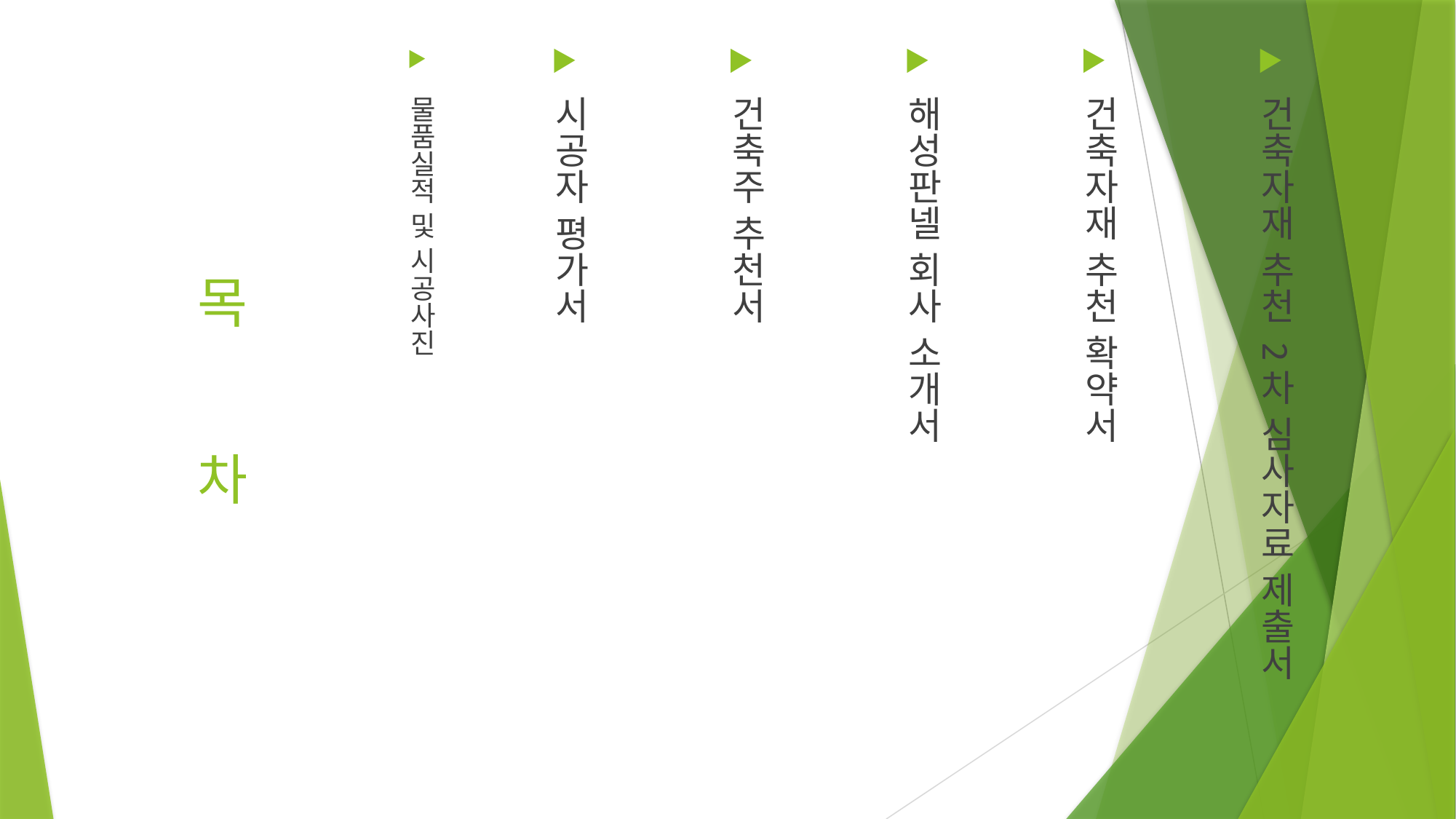

# 목        차
건축자재 추천 2차 심사자료 제출서

건축자재 추천 확약서

해성판넬 회사 소개서

건축주 추천서

시공자 평가서

물품실적 및 시공사진